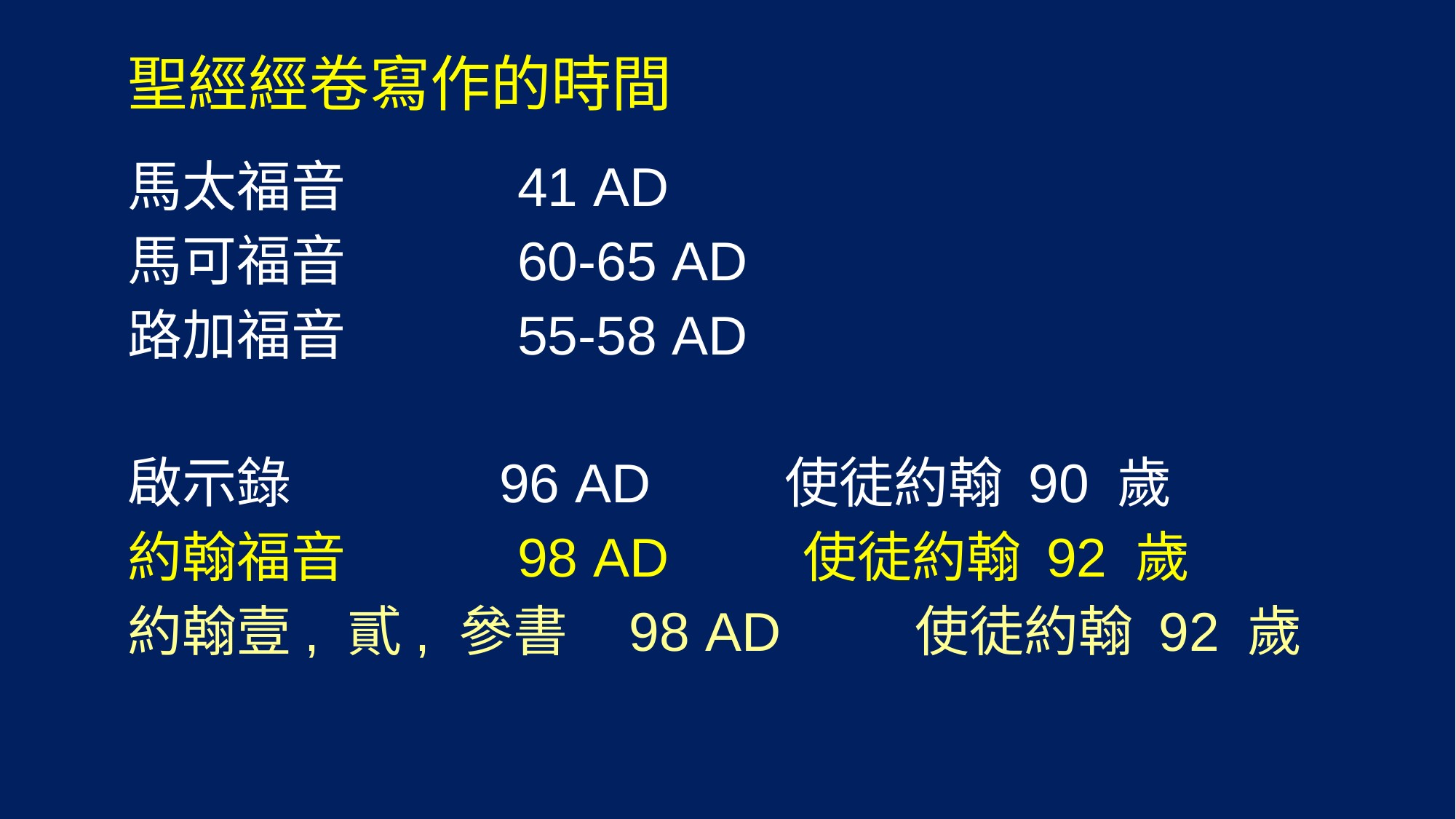

# 聖經經卷寫作的時間
馬太福音             41 AD
馬可福音             60-65 AD
路加福音             55-58 AD

啟示錄                96 AD        使徒約翰 90 歲
約翰福音             98 AD        使徒約翰 92 歲
約翰壹, 貳, 參書    98 AD        使徒約翰 92 歲